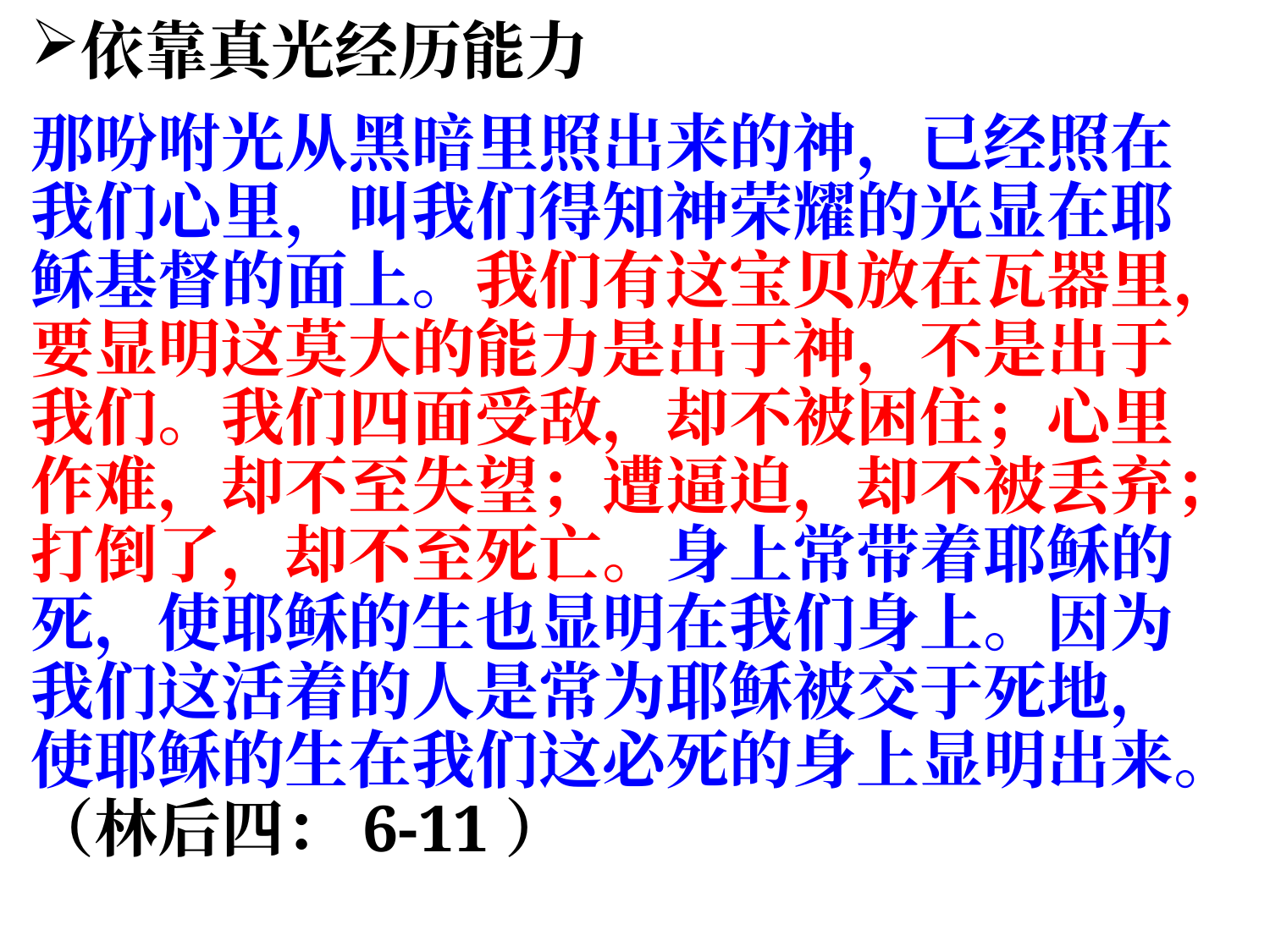

依靠真光经历能力
那吩咐光从黑暗里照出来的神，已经照在我们心里，叫我们得知神荣耀的光显在耶稣基督的面上。我们有这宝贝放在瓦器里，要显明这莫大的能力是出于神，不是出于我们。我们四面受敌，却不被困住；心里作难，却不至失望；遭逼迫，却不被丢弃；打倒了，却不至死亡。身上常带着耶稣的死，使耶稣的生也显明在我们身上。因为我们这活着的人是常为耶稣被交于死地，使耶稣的生在我们这必死的身上显明出来。（林后四：6-11）